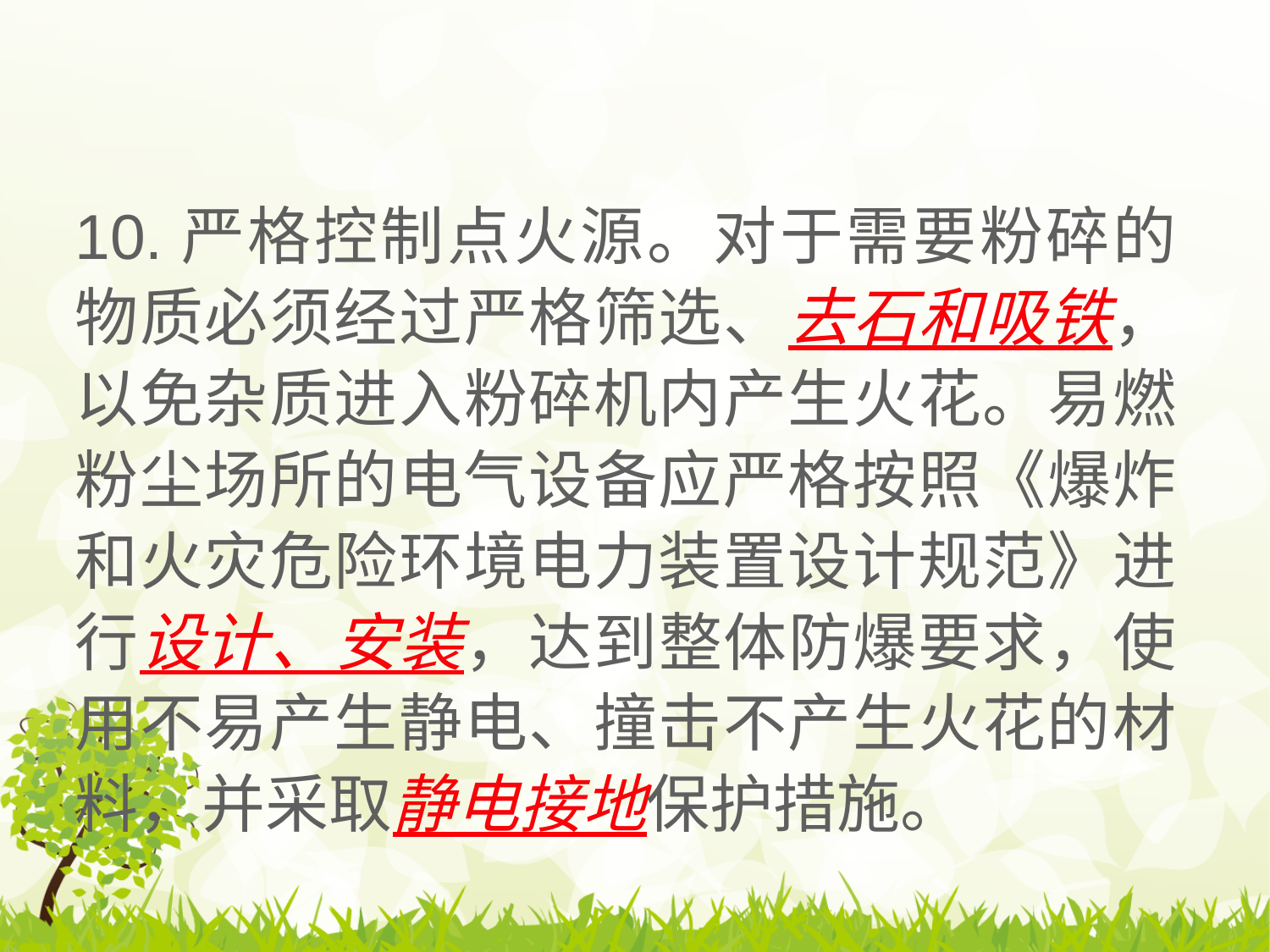

10.严格控制点火源。对于需要粉碎的物质必须经过严格筛选、去石和吸铁，以免杂质进入粉碎机内产生火花。易燃粉尘场所的电气设备应严格按照《爆炸和火灾危险环境电力装置设计规范》进行设计、安装，达到整体防爆要求，使用不易产生静电、撞击不产生火花的材料，并采取静电接地保护措施。